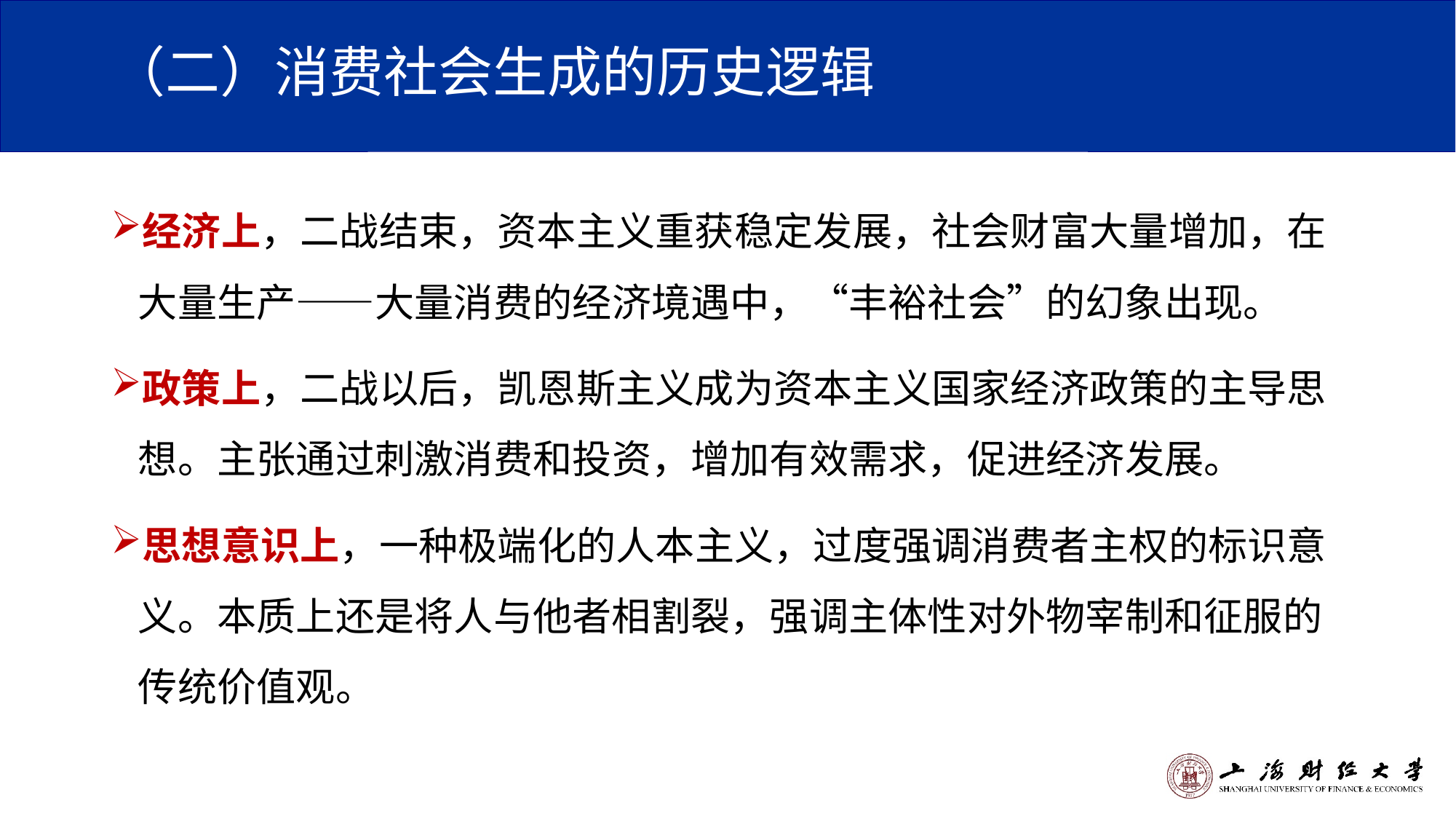

# （二）消费社会生成的历史逻辑
经济上，二战结束，资本主义重获稳定发展，社会财富大量增加，在大量生产——大量消费的经济境遇中，“丰裕社会”的幻象出现。
政策上，二战以后，凯恩斯主义成为资本主义国家经济政策的主导思想。主张通过刺激消费和投资，增加有效需求，促进经济发展。
思想意识上，一种极端化的人本主义，过度强调消费者主权的标识意义。本质上还是将人与他者相割裂，强调主体性对外物宰制和征服的传统价值观。